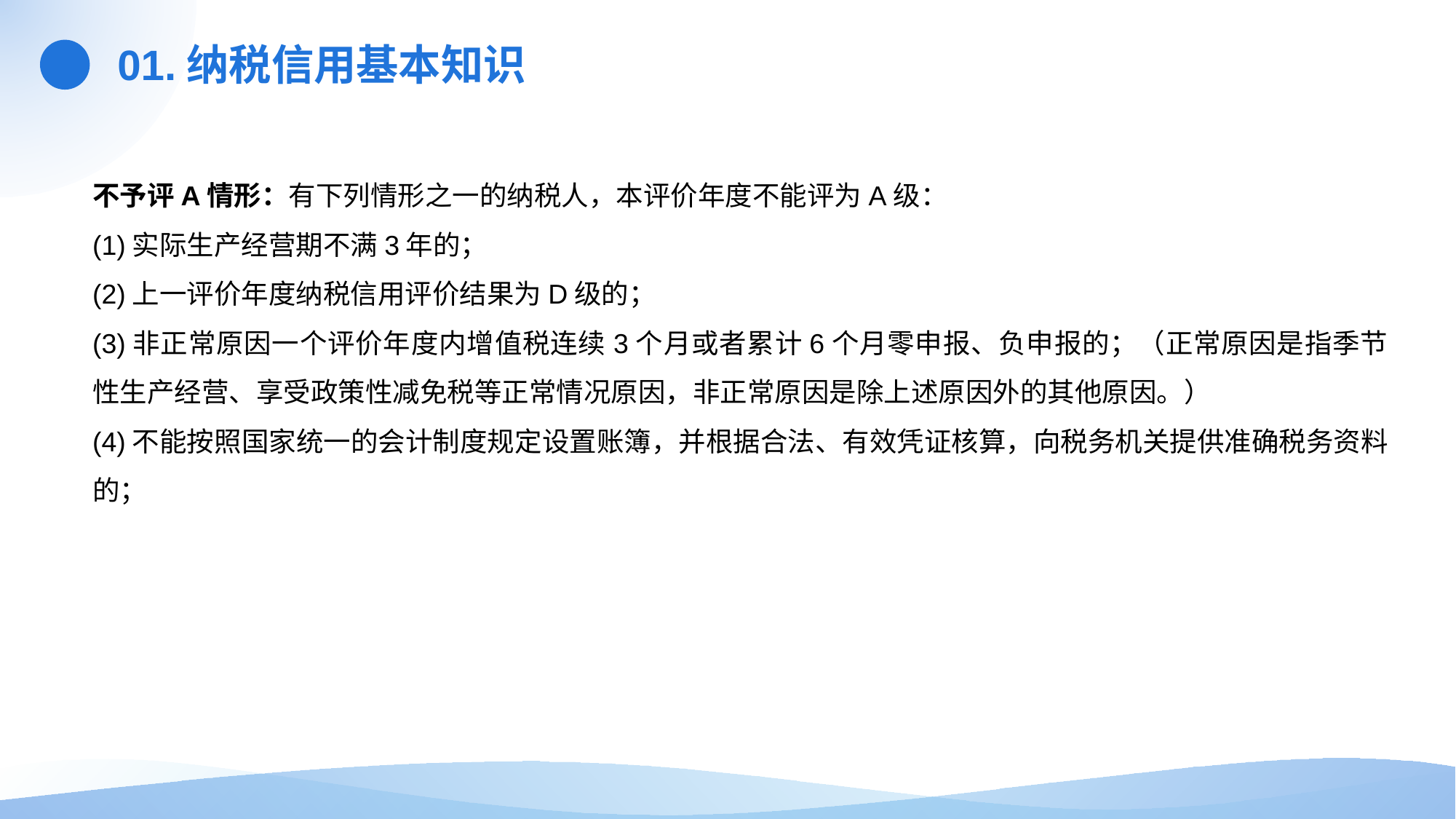

01.纳税信用基本知识

不予评A情形：有下列情形之一的纳税人，本评价年度不能评为A级：
(1)实际生产经营期不满3年的；
(2)上一评价年度纳税信用评价结果为D级的；
(3)非正常原因一个评价年度内增值税连续3个月或者累计6个月零申报、负申报的；（正常原因是指季节性生产经营、享受政策性减免税等正常情况原因，非正常原因是除上述原因外的其他原因。）
(4)不能按照国家统一的会计制度规定设置账簿，并根据合法、有效凭证核算，向税务机关提供准确税务资料的；